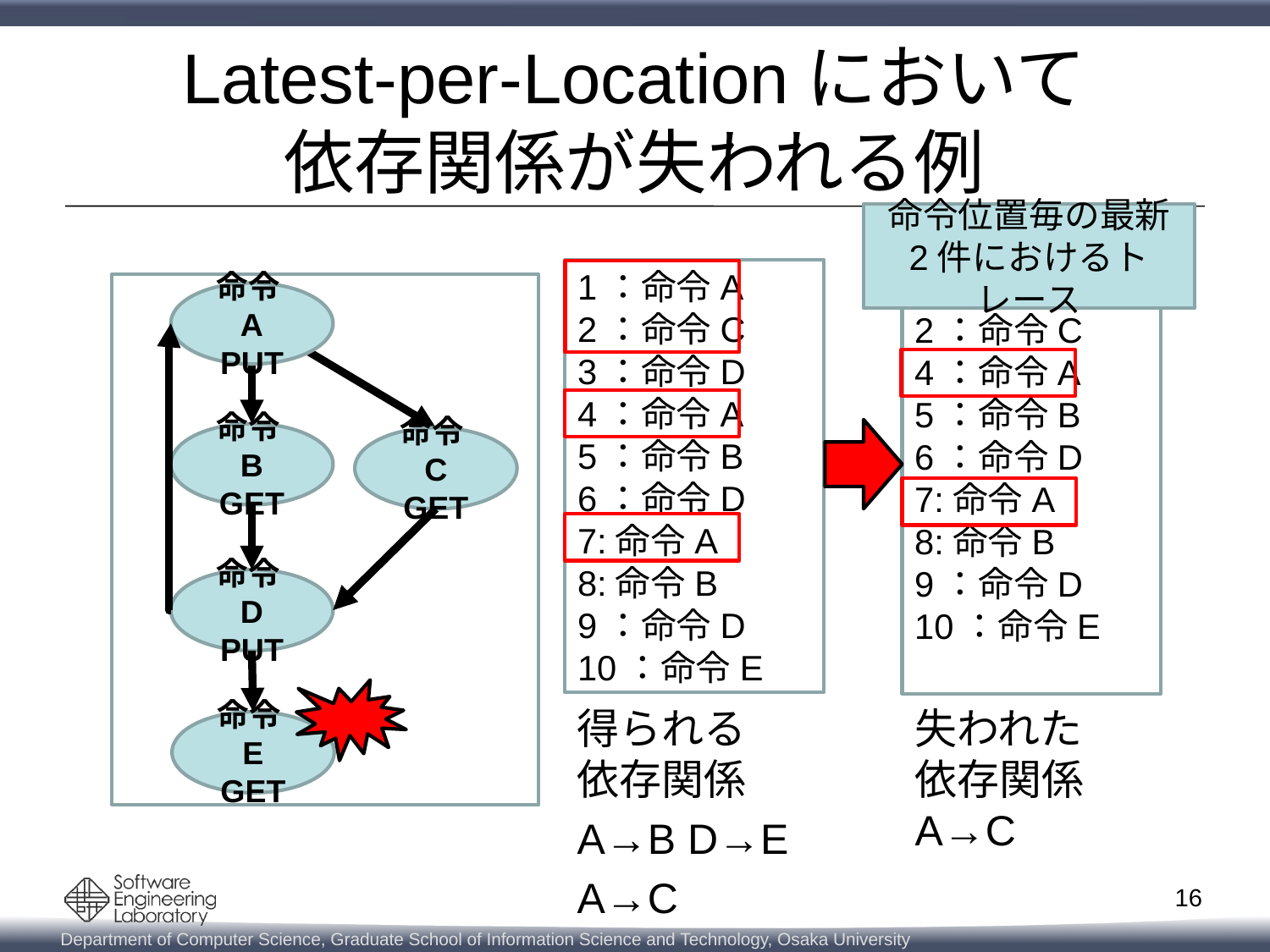

# Latest-per-Locationにおいて 依存関係が失われる例
命令位置毎の最新
2件におけるトレース
1：命令A
2：命令C
3：命令D
4：命令A
5：命令B
6：命令D
7:命令A
8:命令B
9：命令D
10：命令E

2：命令C
4：命令A
5：命令B
6：命令D
7:命令A
8:命令B
9：命令D
10：命令E

命令A
PUT

命令B
GET

命令C
GET

命令D
PUT

失われた
依存関係
A→C
得られる
依存関係
A→B D→E
A→C
命令E
GET
16